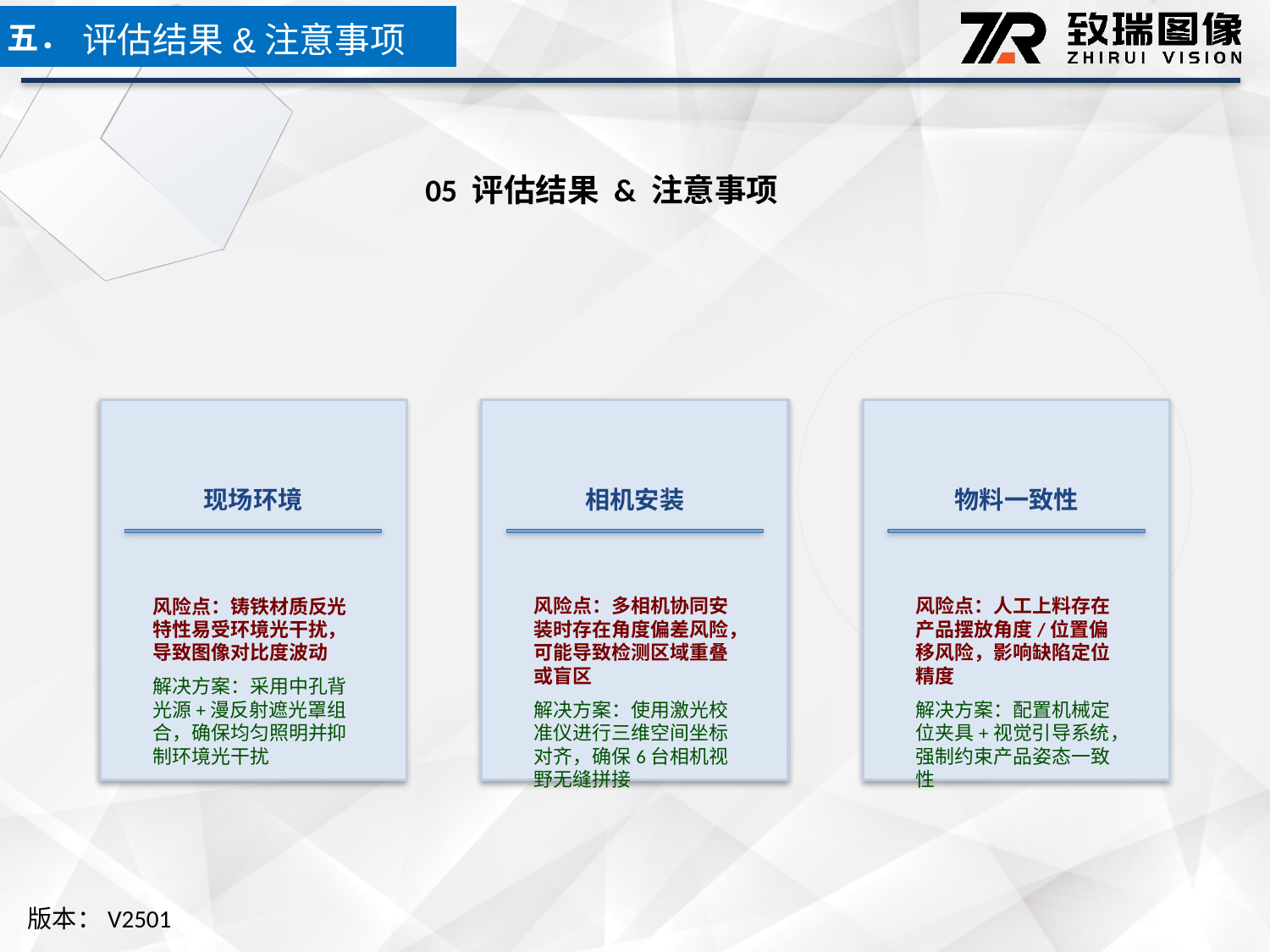

五．
评估结果&注意事项

05 评估结果 & 注意事项

现场环境

相机安装

物料一致性

风险点：铸铁材质反光特性易受环境光干扰，导致图像对比度波动
解决方案：采用中孔背光源+漫反射遮光罩组合，确保均匀照明并抑制环境光干扰

风险点：多相机协同安装时存在角度偏差风险，可能导致检测区域重叠或盲区
解决方案：使用激光校准仪进行三维空间坐标对齐，确保6台相机视野无缝拼接

风险点：人工上料存在产品摆放角度/位置偏移风险，影响缺陷定位精度
解决方案：配置机械定位夹具+视觉引导系统，强制约束产品姿态一致性